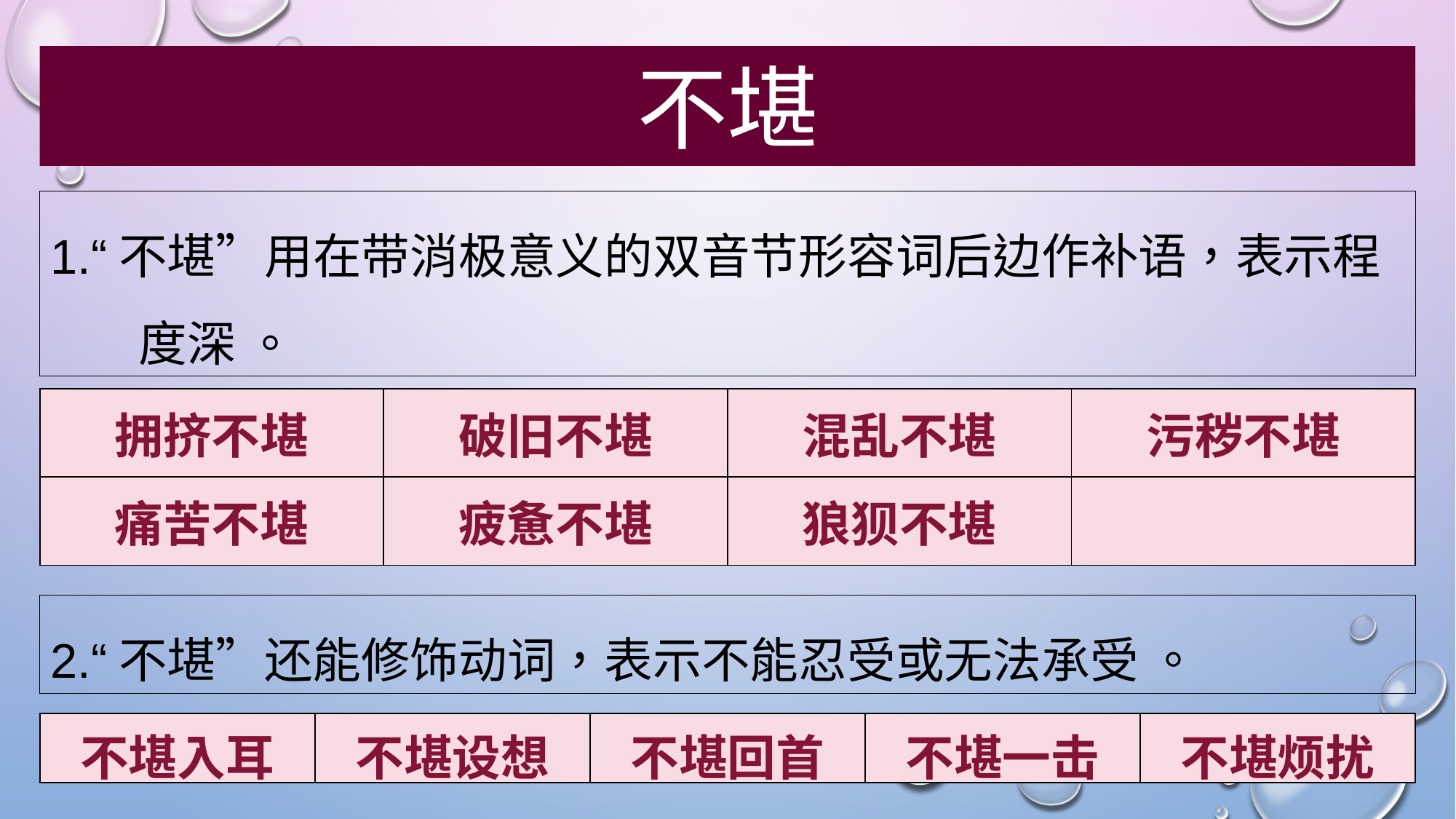

不堪
1.“不堪”用在带消极意义的双音节形容词后边作补语，表示程
       度深 。
| 拥挤不堪 | 破旧不堪 | 混乱不堪 | 污秽不堪 |
| --- | --- | --- | --- |
| 痛苦不堪 | 疲惫不堪 | 狼狈不堪 |  |
2.“不堪”还能修饰动词，表示不能忍受或无法承受 。
| 不堪入耳 | 不堪设想 | 不堪回首 | 不堪一击 | 不堪烦扰 |
| --- | --- | --- | --- | --- |